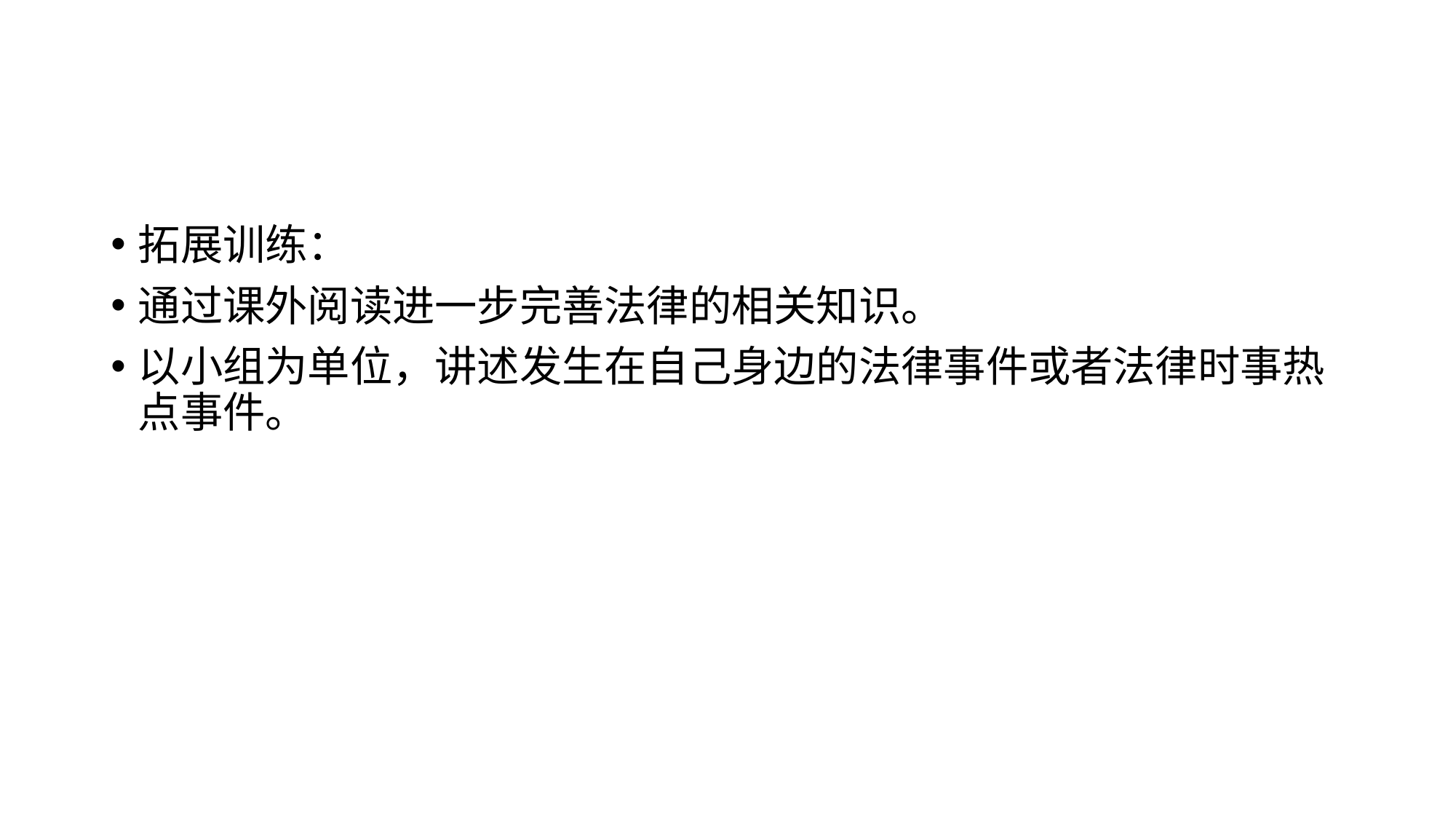

#
拓展训练：
通过课外阅读进一步完善法律的相关知识。
以小组为单位，讲述发生在自己身边的法律事件或者法律时事热点事件。